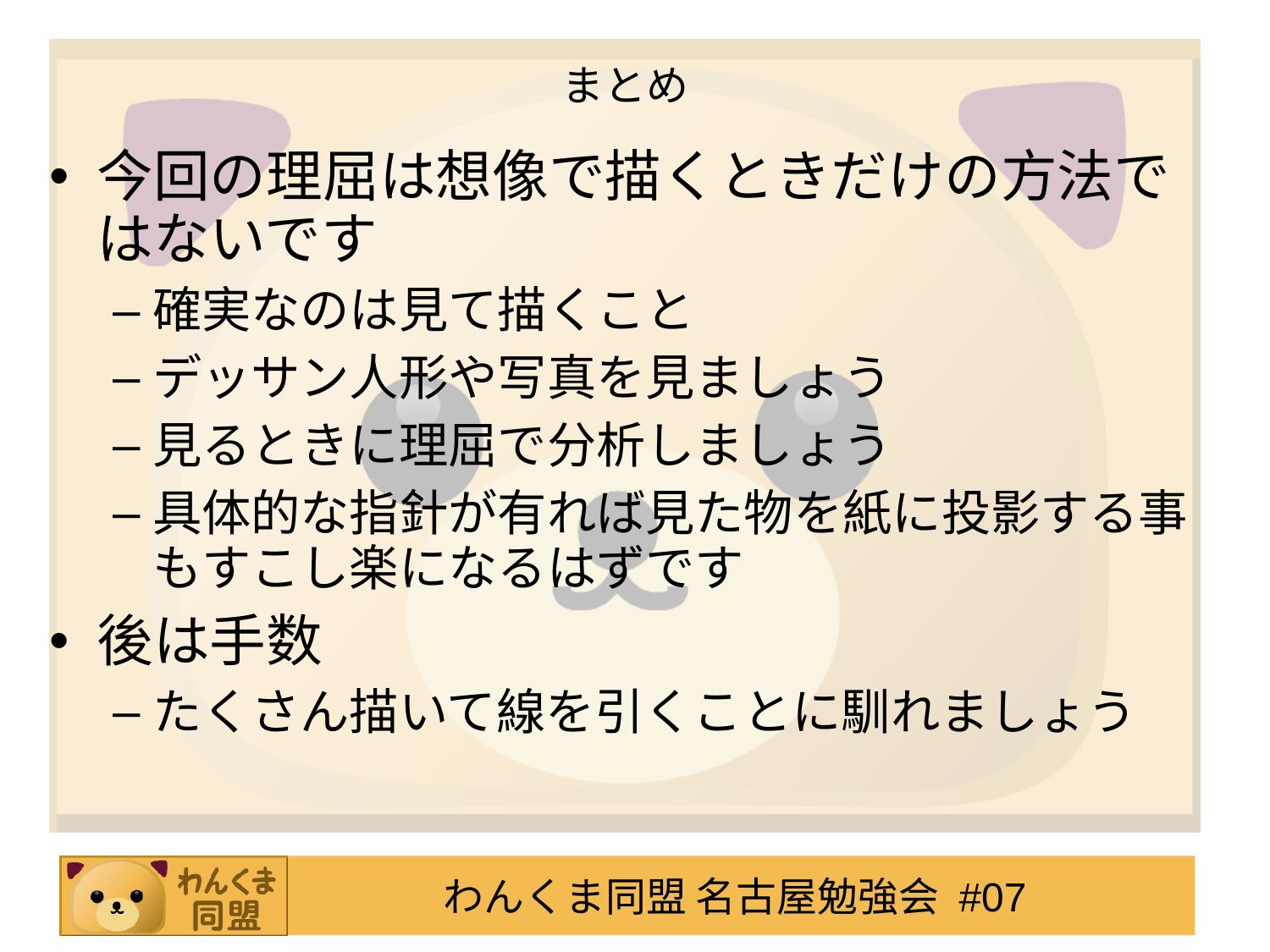

# まとめ
今回の理屈は想像で描くときだけの方法ではないです
確実なのは見て描くこと
デッサン人形や写真を見ましょう
見るときに理屈で分析しましょう
具体的な指針が有れば見た物を紙に投影する事もすこし楽になるはずです
後は手数
たくさん描いて線を引くことに馴れましょう